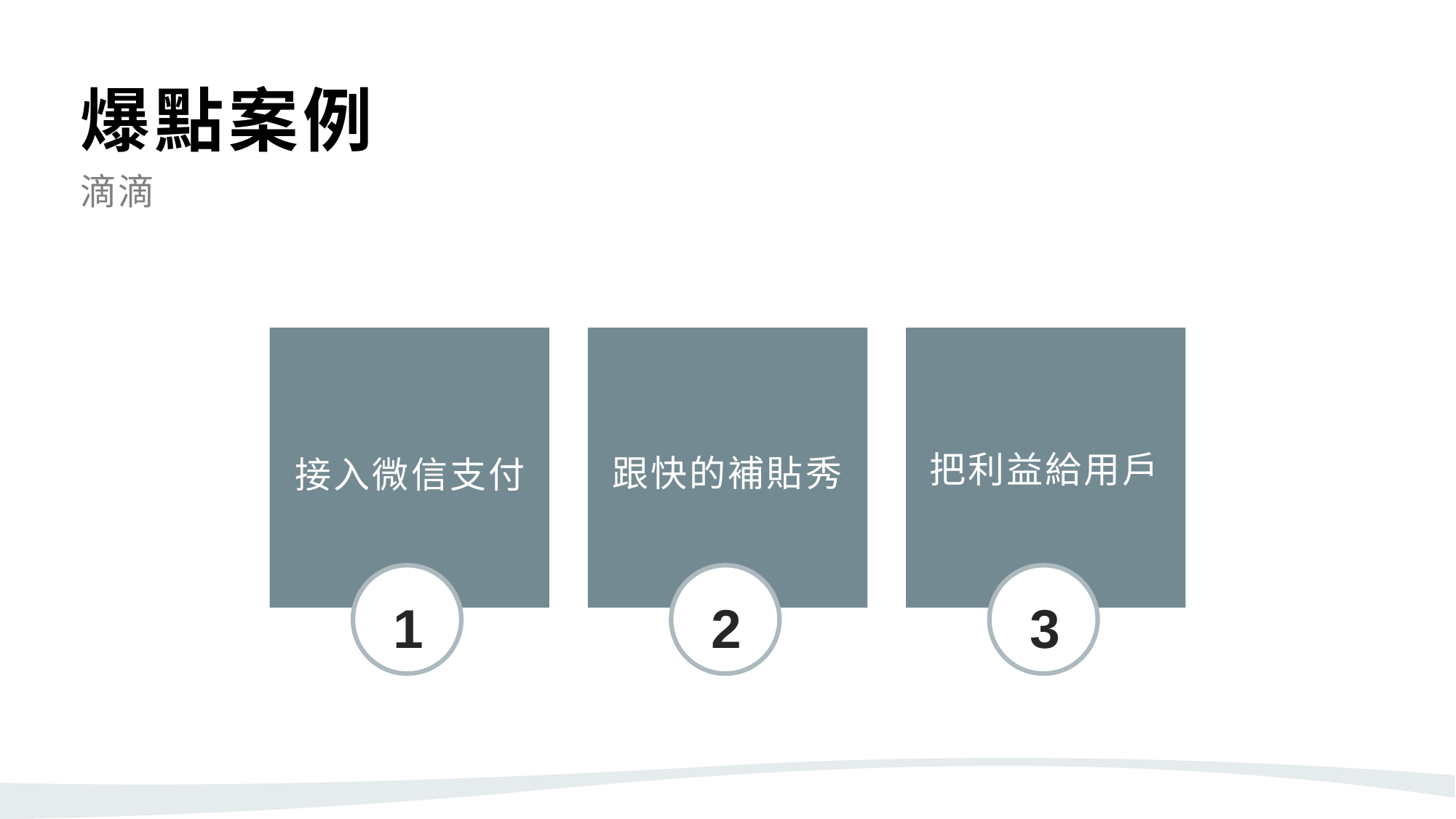

爆點案例
滴滴

把利益給用戶
跟快的補貼秀
接入微信支付

1
2
3